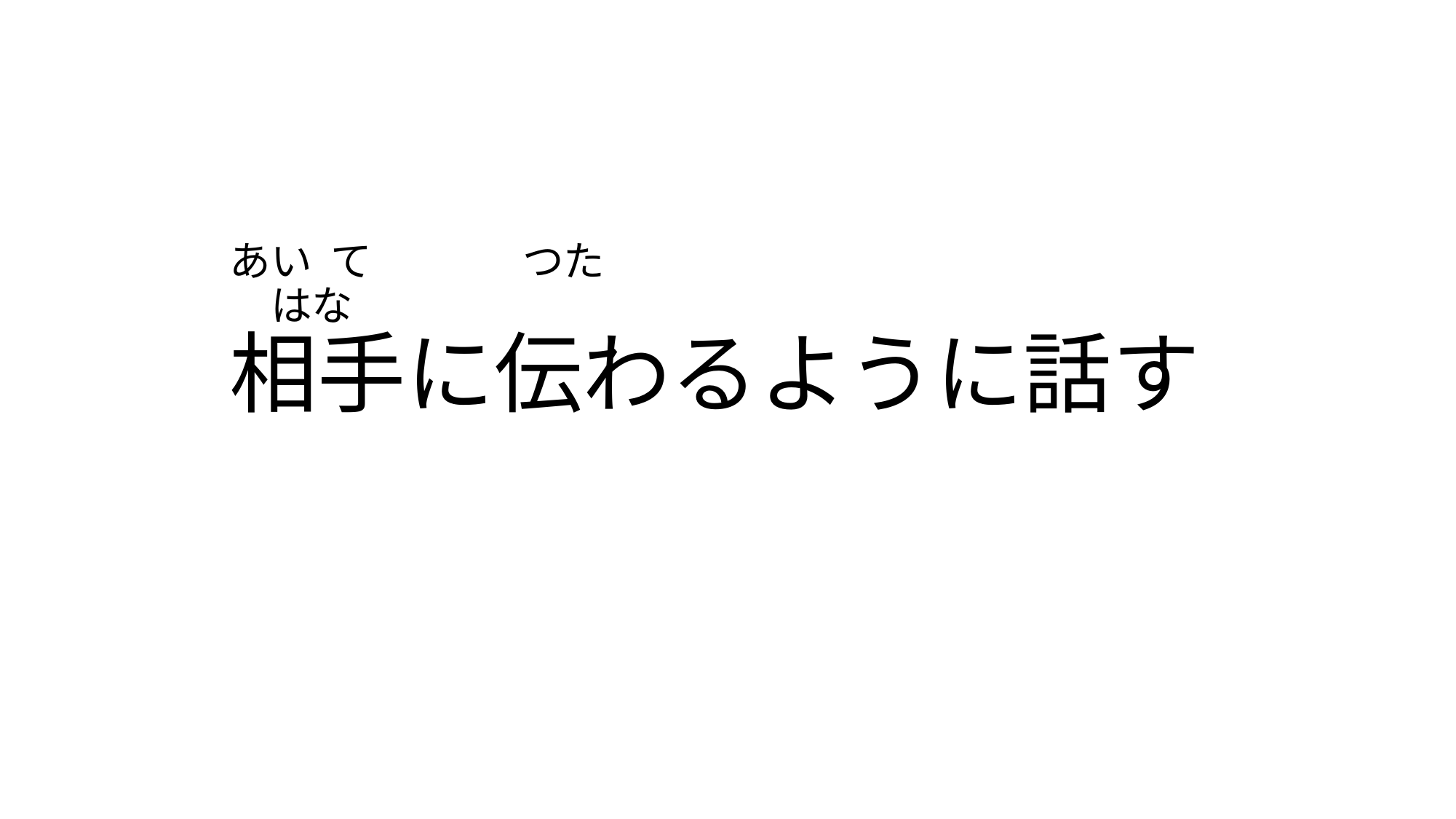

# あい  て  　　　 つた　 　　　　　　　　　　　　　　はな 相手に伝わるように話す